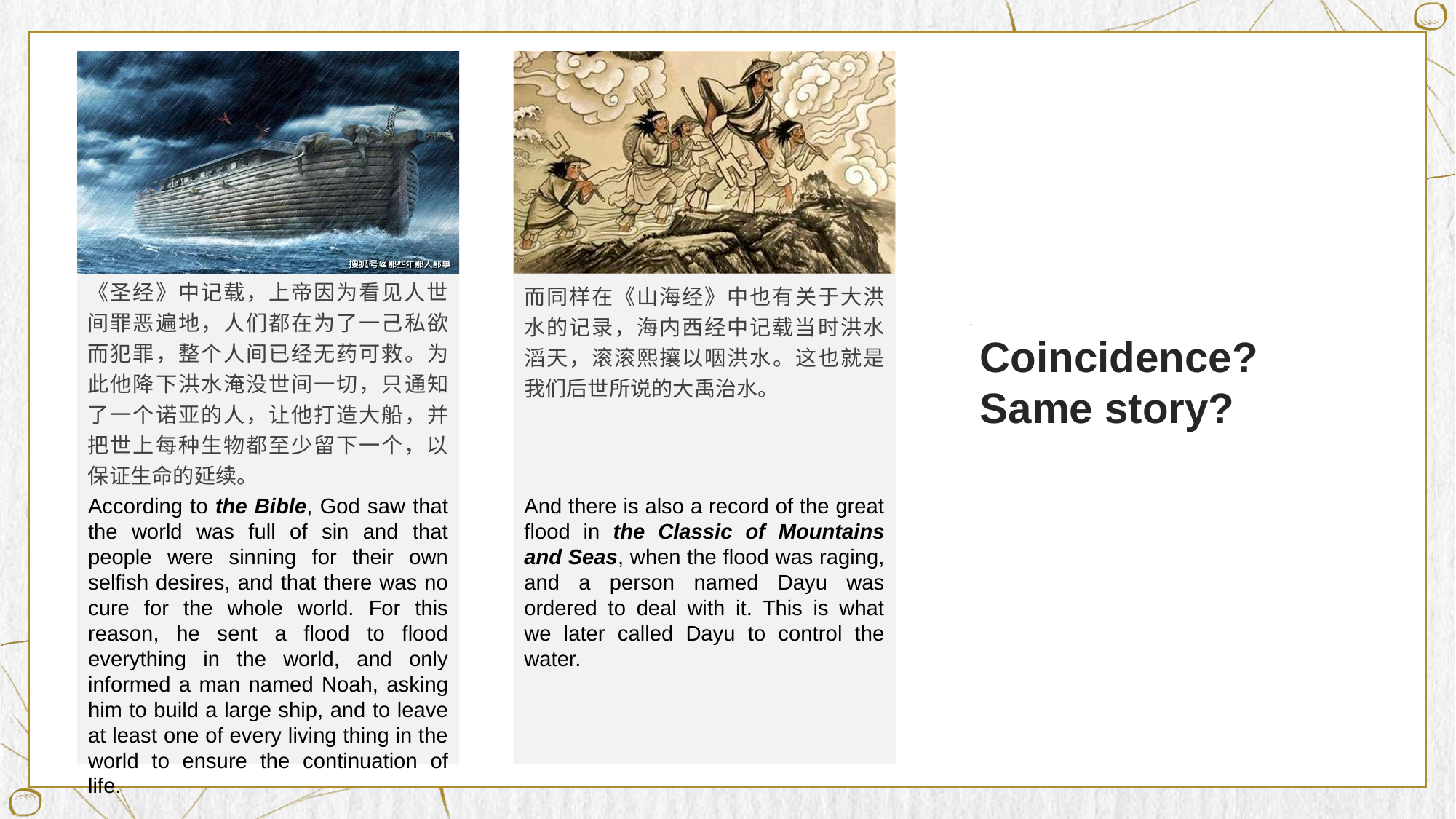

《圣经》中记载，上帝因为看见人世间罪恶遍地，人们都在为了一己私欲而犯罪，整个人间已经无药可救。为此他降下洪水淹没世间一切，只通知了一个诺亚的人，让他打造大船，并把世上每种生物都至少留下一个，以保证生命的延续。

而同样在《山海经》中也有关于大洪水的记录，海内西经中记载当时洪水滔天，滚滚熙攘以咽洪水。这也就是我们后世所说的大禹治水。
Coincidence?
Same story?
According to the Bible, God saw that the world was full of sin and that people were sinning for their own selfish desires, and that there was no cure for the whole world. For this reason, he sent a flood to flood everything in the world, and only informed a man named Noah, asking him to build a large ship, and to leave at least one of every living thing in the world to ensure the continuation of life.
And there is also a record of the great flood in the Classic of Mountains and Seas, when the flood was raging, and a person named Dayu was ordered to deal with it. This is what we later called Dayu to control the water.